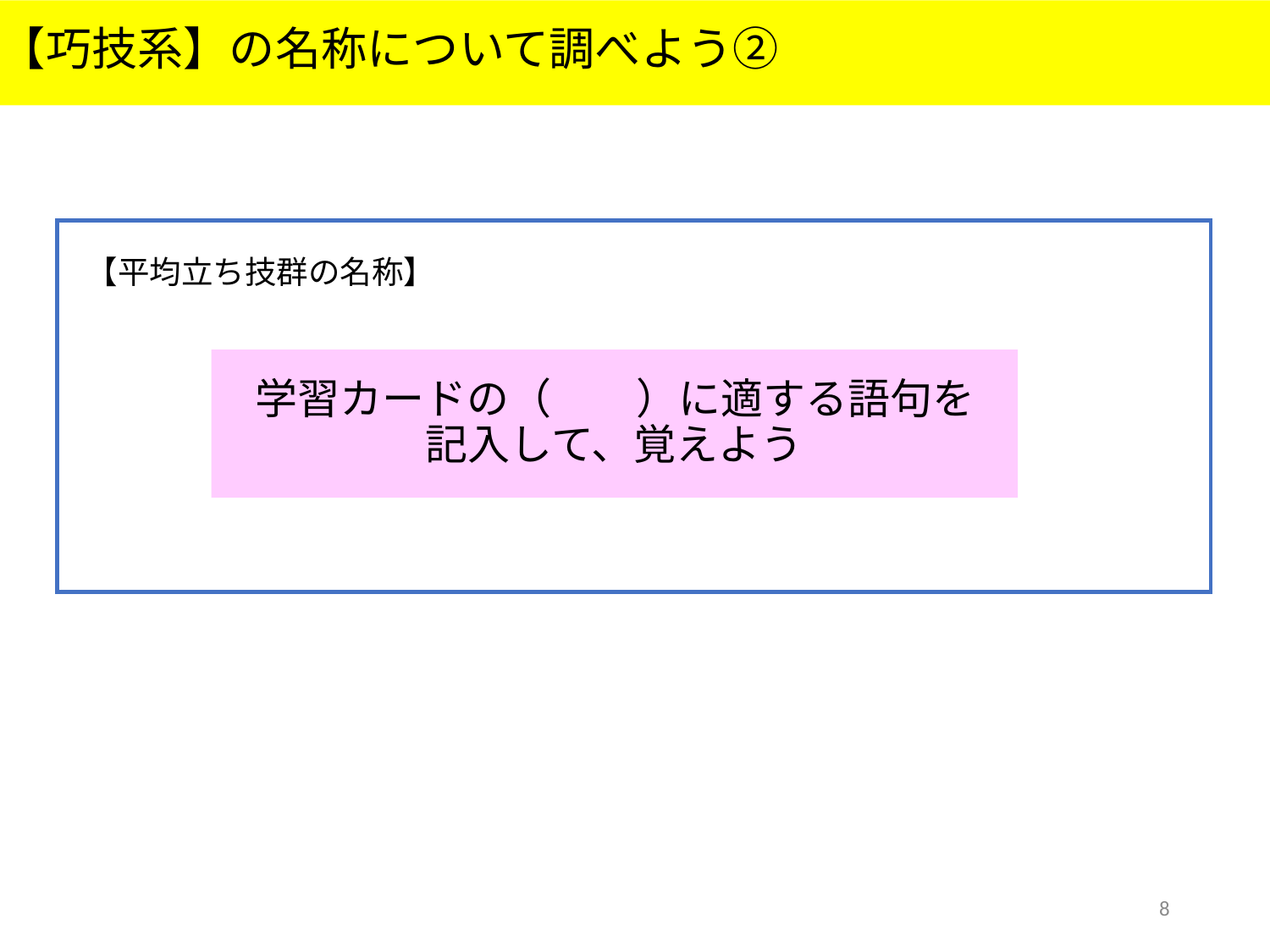

【巧技系】の名称について調べよう②

# 【平均立ち技群の名称】
学習カードの（　　）に適する語句を
記入して、覚えよう
8